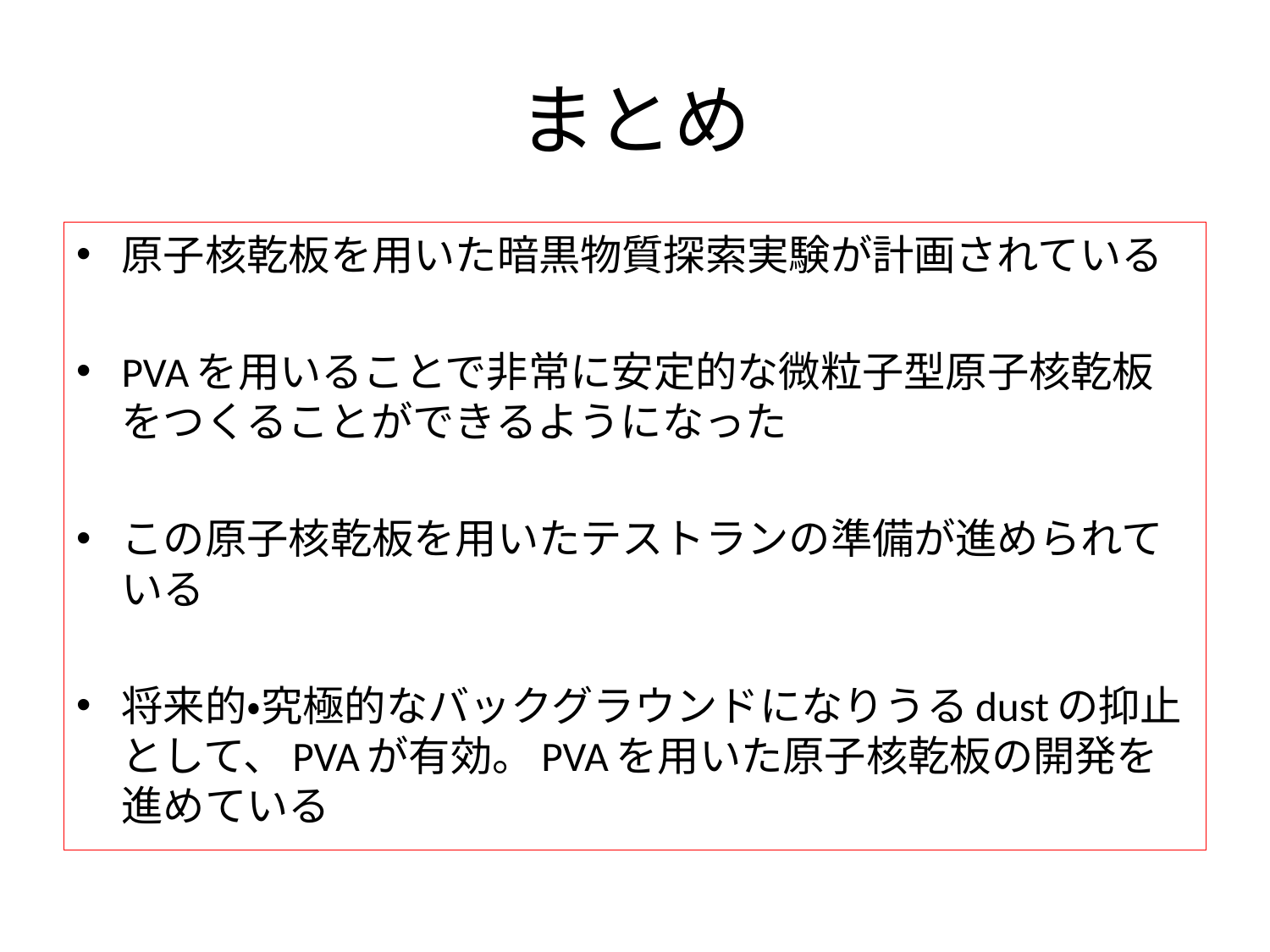

# まとめ
原子核乾板を用いた暗黒物質探索実験が計画されている

PVAを用いることで非常に安定的な微粒子型原子核乾板をつくることができるようになった

この原子核乾板を用いたテストランの準備が進められている

将来的・究極的なバックグラウンドになりうるdustの抑止として、PVAが有効。PVAを用いた原子核乾板の開発を進めている